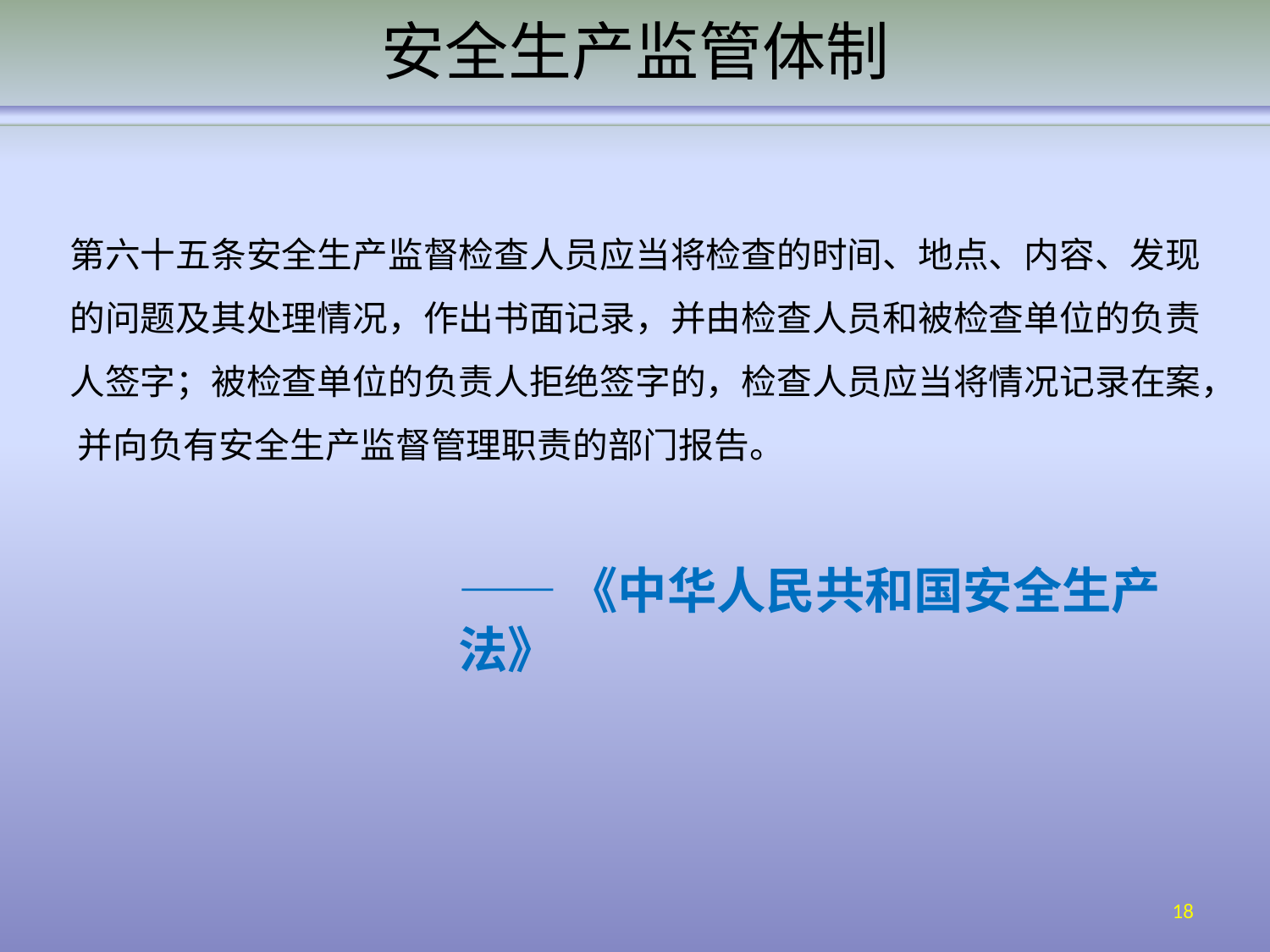

# 安全生产监管体制
第六十五条安全生产监督检查人员应当将检查的时间、地点、内容、发现 的问题及其处理情况，作出书面记录，并由检查人员和被检查单位的负责 人签字；被检查单位的负责人拒绝签字的，检查人员应当将情况记录在案， 并向负有安全生产监督管理职责的部门报告。

——《中华人民共和国安全生产法》
18